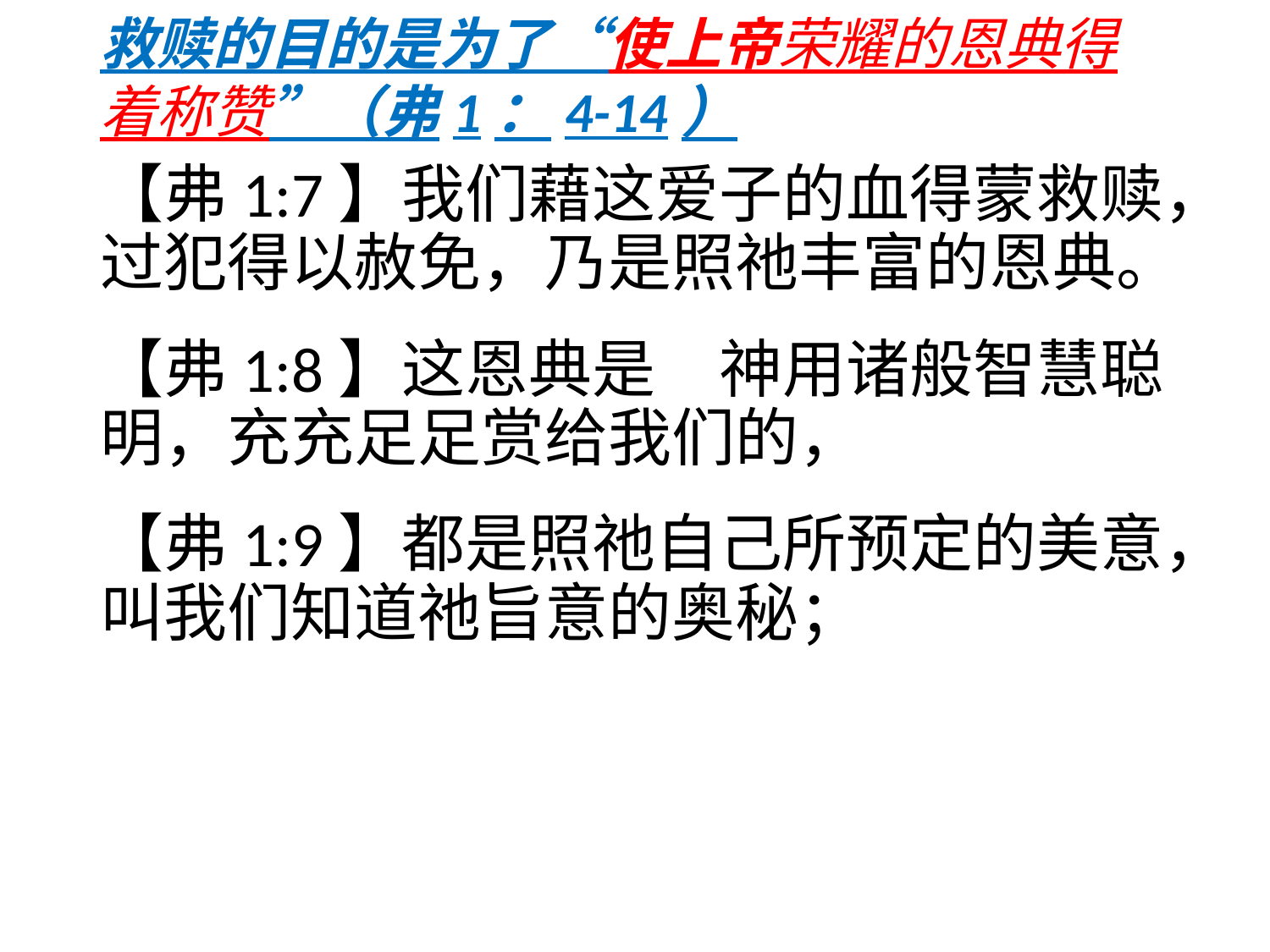

# 救赎的目的是为了“使上帝荣耀的恩典得着称赞”（弗1：4-14）
【弗1:7】我们藉这爱子的血得蒙救赎，过犯得以赦免，乃是照祂丰富的恩典。

【弗1:8】这恩典是　神用诸般智慧聪明，充充足足赏给我们的，

【弗1:9】都是照祂自己所预定的美意，叫我们知道祂旨意的奥秘；